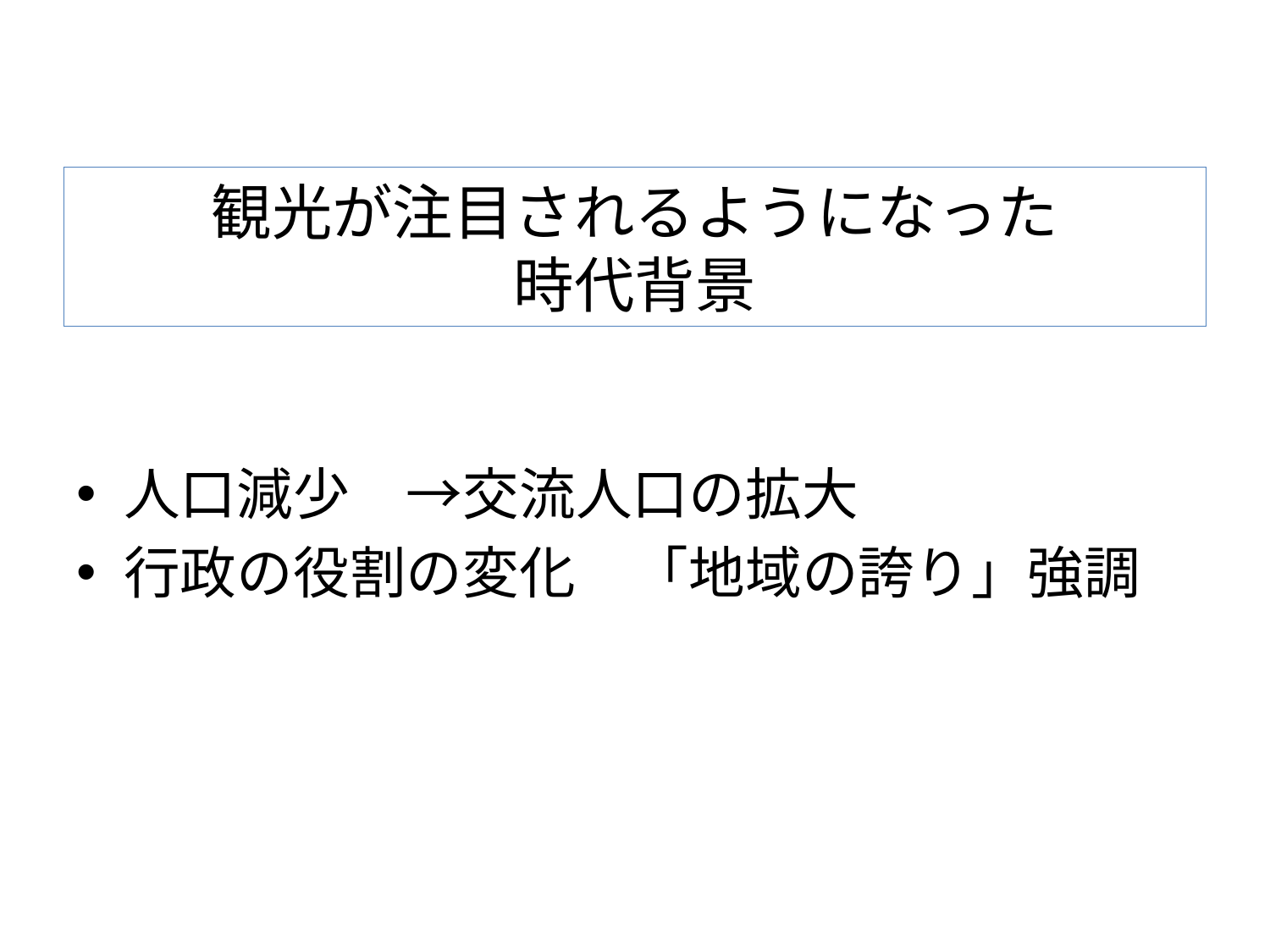

# 観光が注目されるようになった 時代背景
人口減少　→交流人口の拡大
行政の役割の変化　「地域の誇り」強調